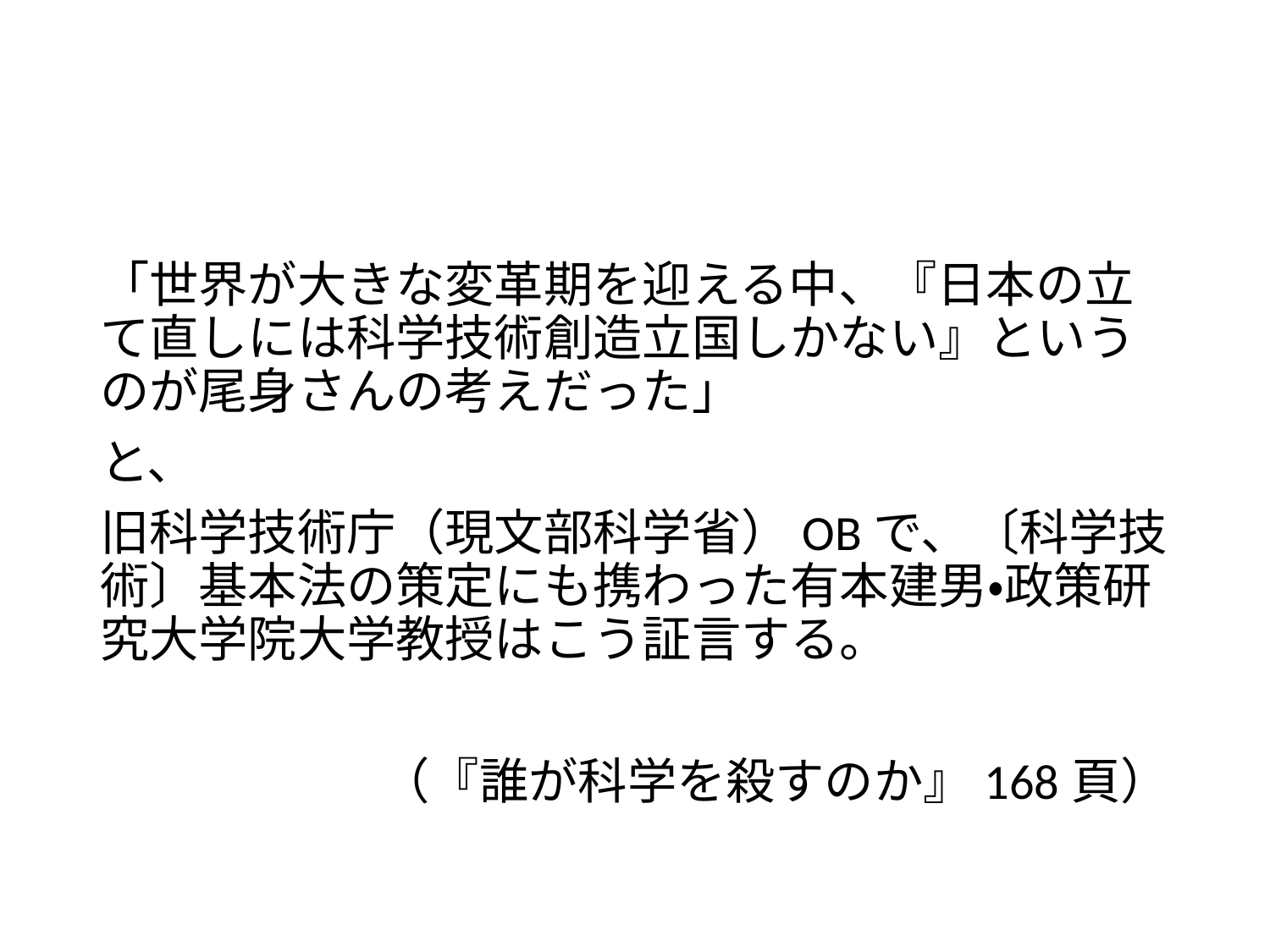

#
「世界が大きな変革期を迎える中、『日本の立て直しには科学技術創造立国しかない』というのが尾身さんの考えだった」
と、
旧科学技術庁（現文部科学省）OBで、〔科学技術〕基本法の策定にも携わった有本建男・政策研究大学院大学教授はこう証言する。

（『誰が科学を殺すのか』168頁）